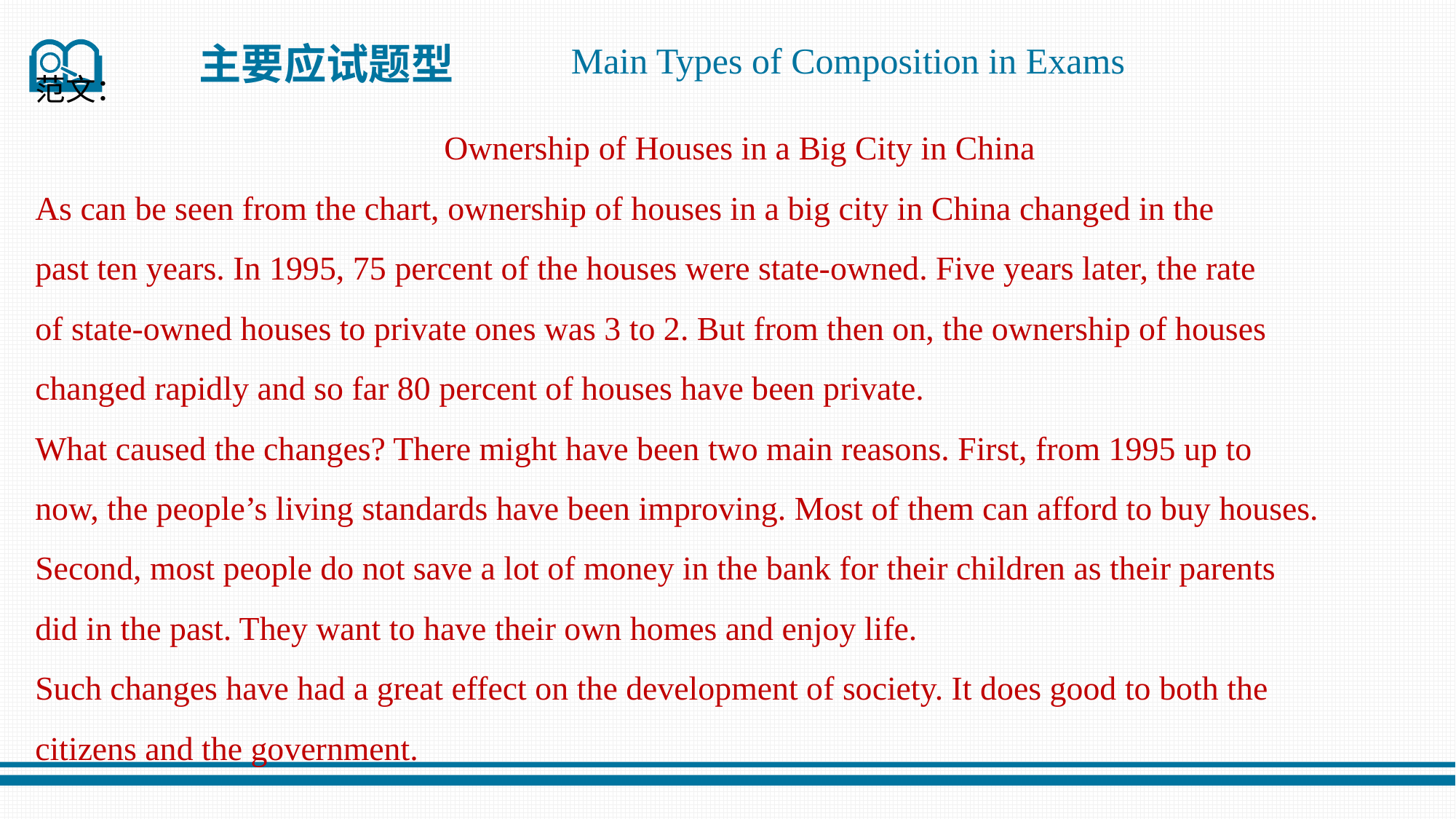

主要应试题型
Main Types of Composition in Exams
范文：
Ownership of Houses in a Big City in China
As can be seen from the chart, ownership of houses in a big city in China changed in the
past ten years. In 1995, 75 percent of the houses were state-owned. Five years later, the rate
of state-owned houses to private ones was 3 to 2. But from then on, the ownership of houses
changed rapidly and so far 80 percent of houses have been private.
What caused the changes? There might have been two main reasons. First, from 1995 up to
now, the people’s living standards have been improving. Most of them can afford to buy houses.
Second, most people do not save a lot of money in the bank for their children as their parents
did in the past. They want to have their own homes and enjoy life.
Such changes have had a great effect on the development of society. It does good to both the
citizens and the government.